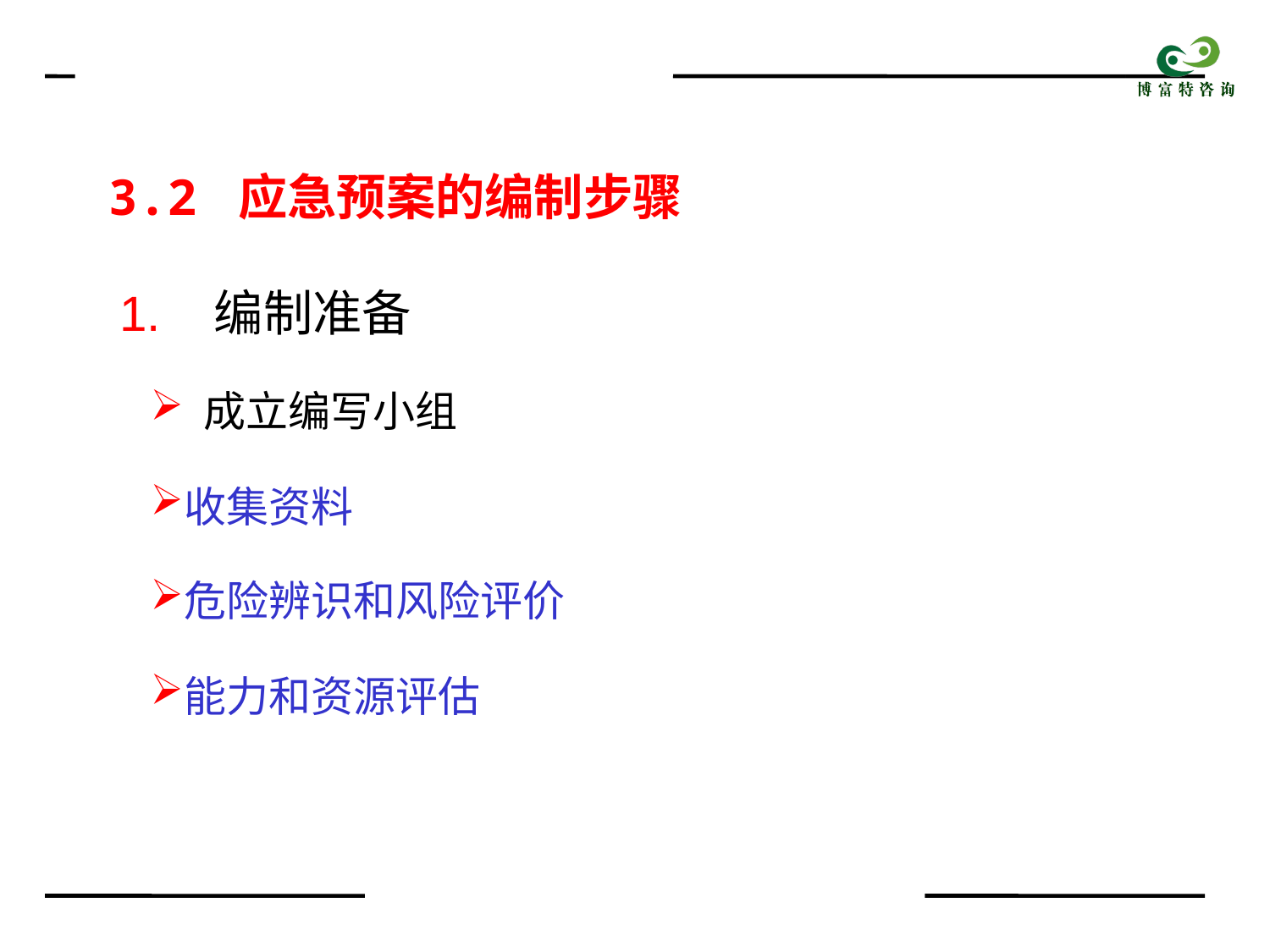

3.2 应急预案的编制步骤
 编制准备
 成立编写小组
收集资料
危险辨识和风险评价
能力和资源评估